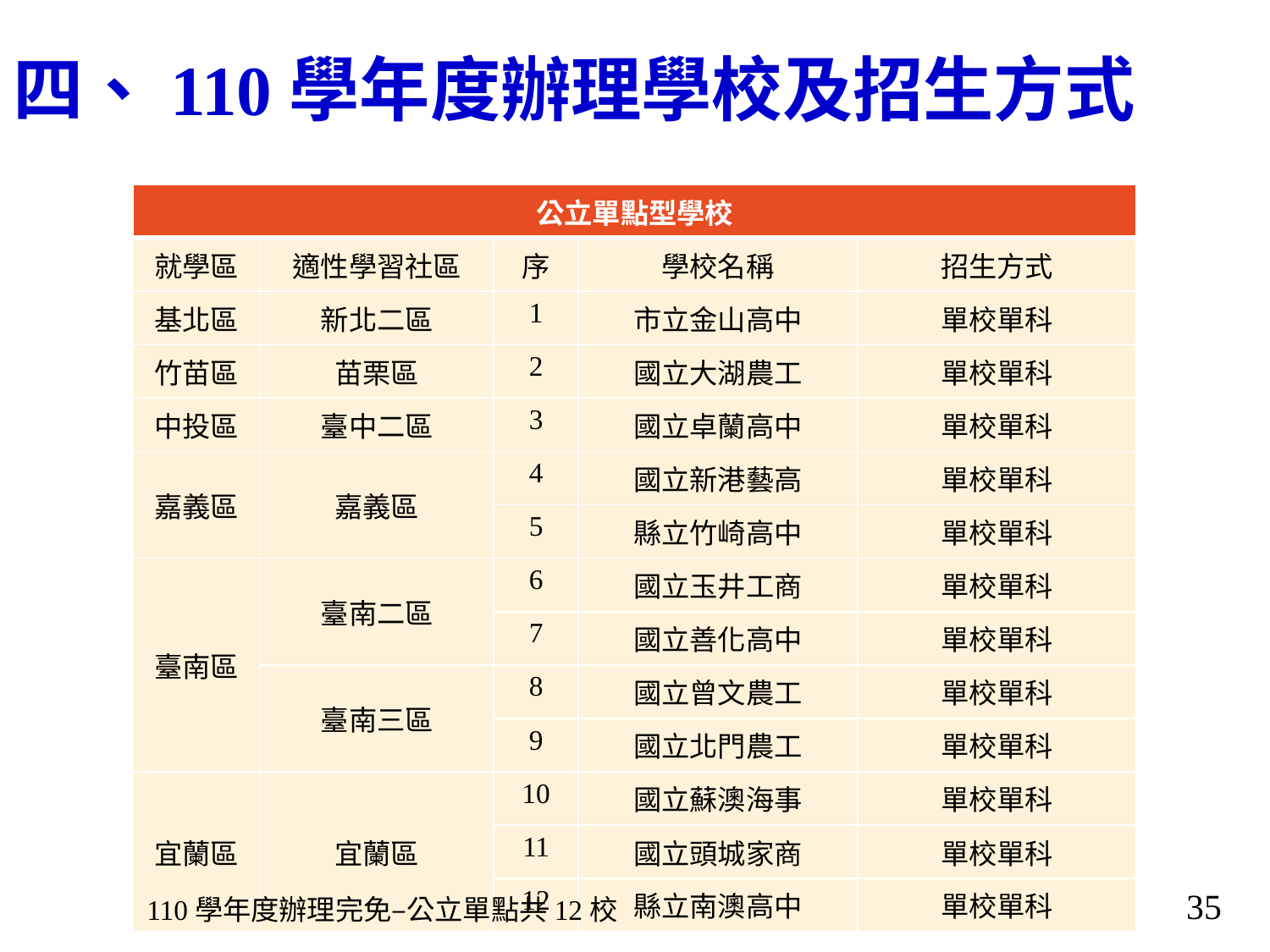

# 四、110學年度辦理學校及招生方式
| 公立單點型學校 |  |  |  |  |
| --- | --- | --- | --- | --- |
| 就學區 | 適性學習社區 | 序 | 學校名稱 | 招生方式 |
| 基北區 | 新北二區 | 1 | 市立金山高中 | 單校單科 |
| 竹苗區 | 苗栗區 | 2 | 國立大湖農工 | 單校單科 |
| 中投區 | 臺中二區 | 3 | 國立卓蘭高中 | 單校單科 |
| 嘉義區 | 嘉義區 | 4 | 國立新港藝高 | 單校單科 |
|  |  | 5 | 縣立竹崎高中 | 單校單科 |
| 臺南區 | 臺南二區 | 6 | 國立玉井工商 | 單校單科 |
|  |  | 7 | 國立善化高中 | 單校單科 |
|  | 臺南三區 | 8 | 國立曾文農工 | 單校單科 |
|  |  | 9 | 國立北門農工 | 單校單科 |
| 宜蘭區 | 宜蘭區 | 10 | 國立蘇澳海事 | 單校單科 |
|  |  | 11 | 國立頭城家商 | 單校單科 |
|  |  | 12 | 縣立南澳高中 | 單校單科 |
35
110學年度辦理完免–公立單點共12校